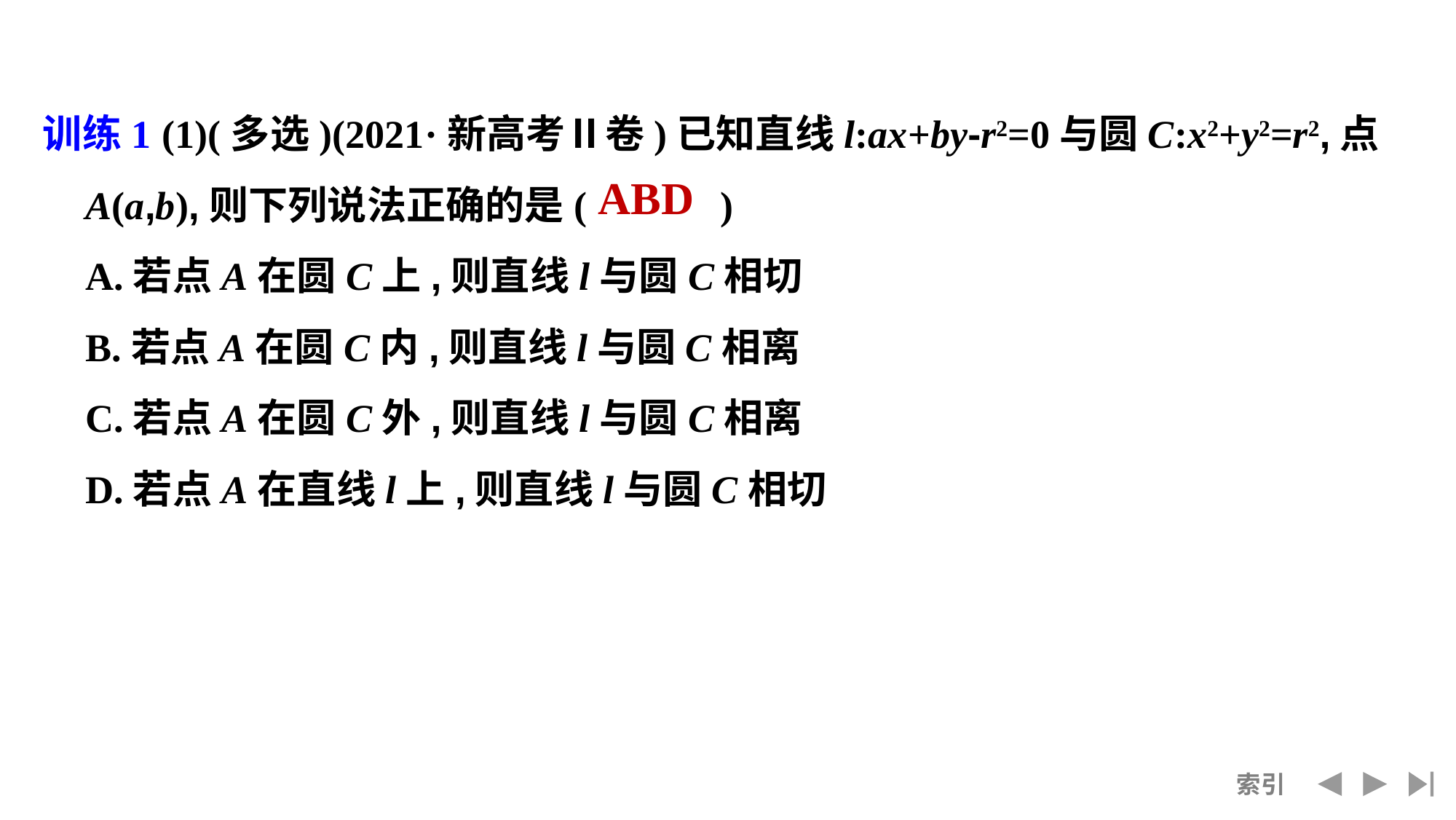

训练1 (1)(多选)(2021·新高考Ⅱ卷)已知直线l:ax+by-r2=0与圆C:x2+y2=r2,点A(a,b),则下列说法正确的是(　    　)
	A.若点A在圆C上,则直线l与圆C相切
	B.若点A在圆C内,则直线l与圆C相离
	C.若点A在圆C外,则直线l与圆C相离
	D.若点A在直线l上,则直线l与圆C相切
ABD